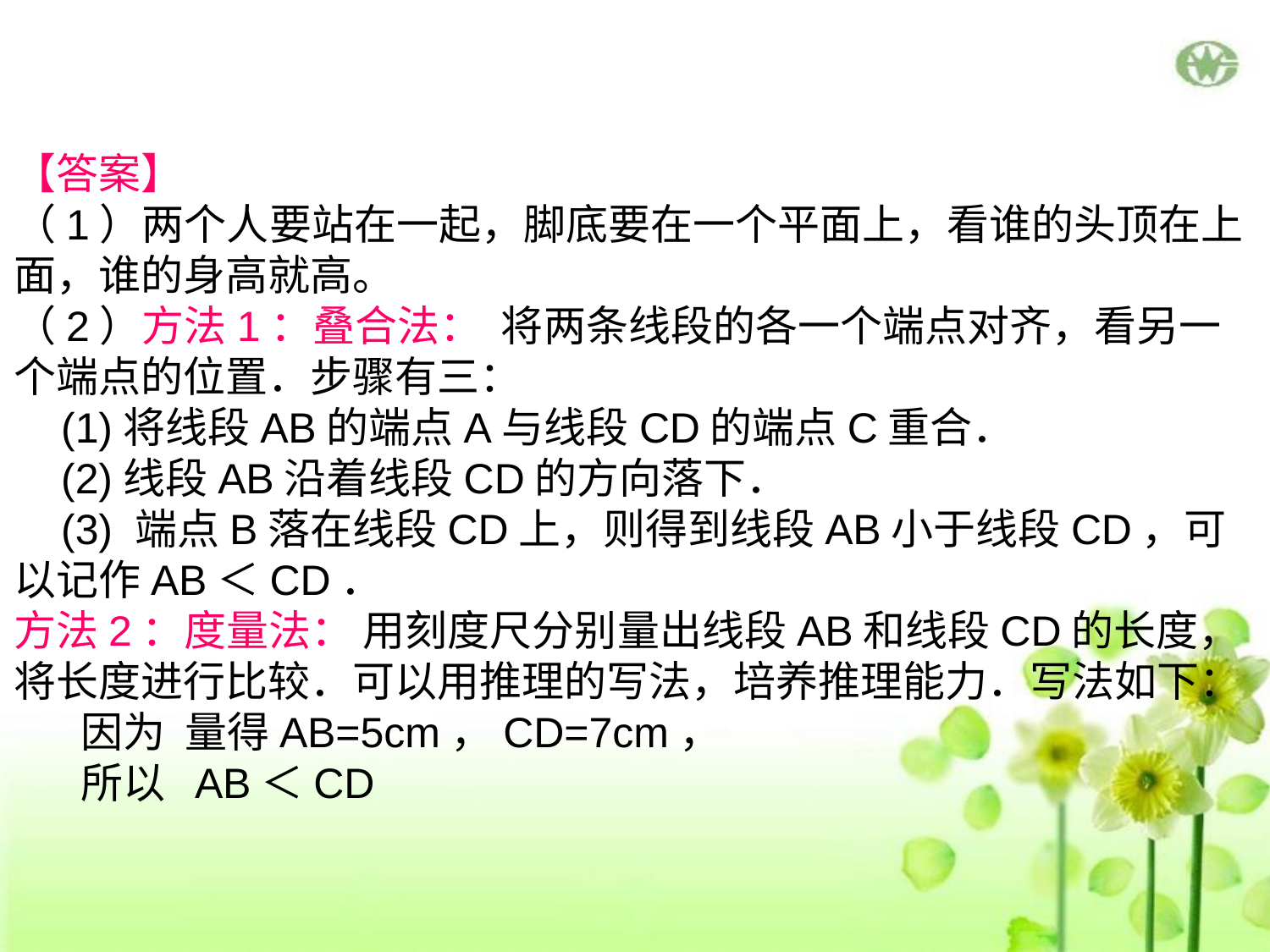

【答案】
（1）两个人要站在一起，脚底要在一个平面上，看谁的头顶在上面，谁的身高就高。
（2）方法1：叠合法：  将两条线段的各一个端点对齐，看另一个端点的位置．步骤有三：
    (1)将线段AB的端点A与线段CD的端点C重合．
    (2)线段AB沿着线段CD的方向落下．
    (3) 端点B落在线段CD上，则得到线段AB小于线段CD，可以记作AB＜CD．
方法2：度量法： 用刻度尺分别量出线段AB和线段CD的长度，将长度进行比较．可以用推理的写法，培养推理能力．写法如下：
      因为  量得AB=5cm，CD=7cm，
      所以  AB＜CD